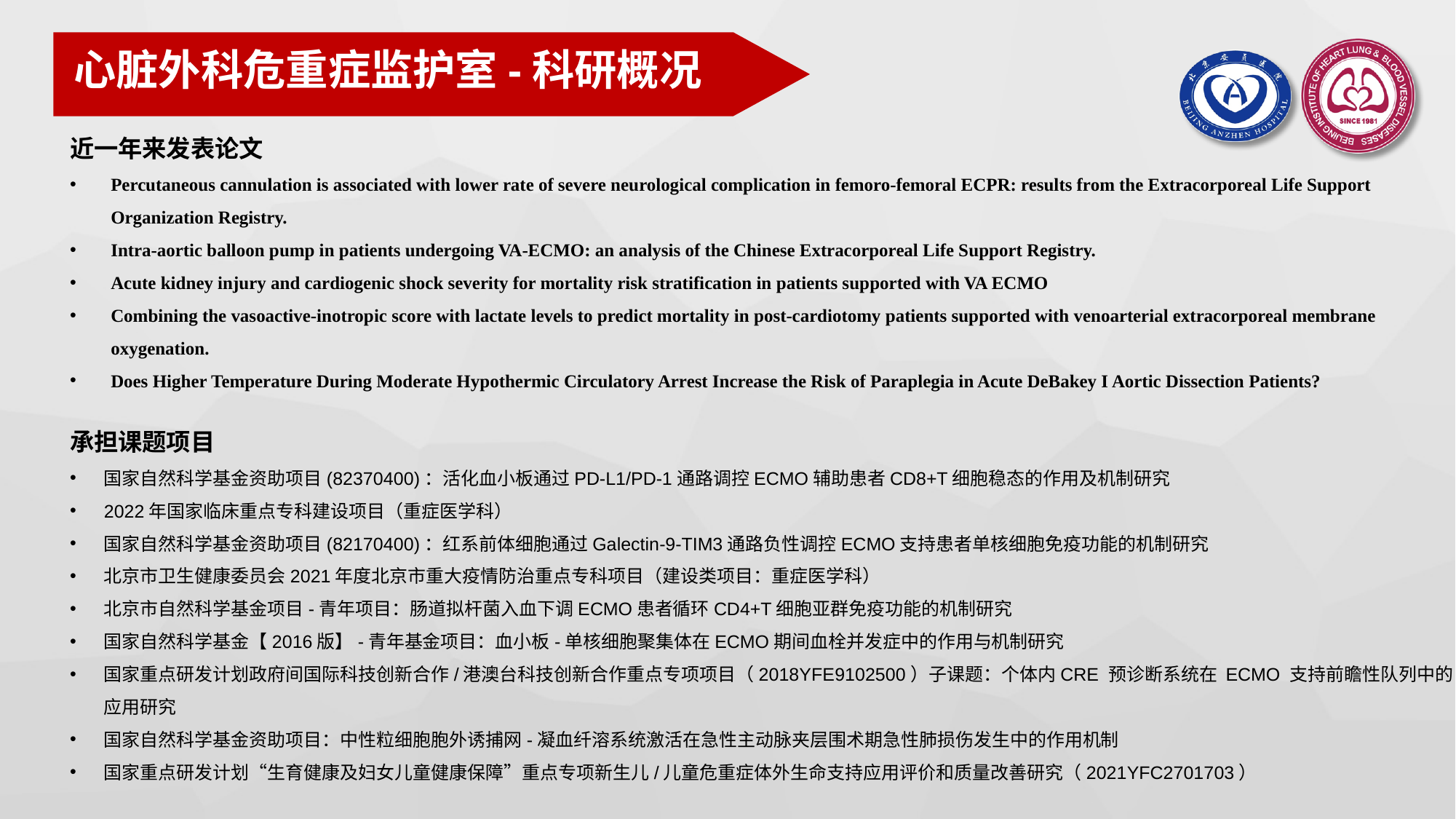

心脏外科危重症监护室-科研概况
近一年来发表论文
Percutaneous cannulation is associated with lower rate of severe neurological complication in femoro-femoral ECPR: results from the Extracorporeal Life Support Organization Registry.
Intra-aortic balloon pump in patients undergoing VA-ECMO: an analysis of the Chinese Extracorporeal Life Support Registry.
Acute kidney injury and cardiogenic shock severity for mortality risk stratification in patients supported with VA ECMO
Combining the vasoactive-inotropic score with lactate levels to predict mortality in post-cardiotomy patients supported with venoarterial extracorporeal membrane oxygenation.
Does Higher Temperature During Moderate Hypothermic Circulatory Arrest Increase the Risk of Paraplegia in Acute DeBakey I Aortic Dissection Patients?

承担课题项目
国家自然科学基金资助项目(82370400)：活化血小板通过PD-L1/PD-1通路调控ECMO辅助患者CD8+T细胞稳态的作用及机制研究
2022年国家临床重点专科建设项目（重症医学科）
国家自然科学基金资助项目(82170400)：红系前体细胞通过Galectin-9-TIM3通路负性调控ECMO支持患者单核细胞免疫功能的机制研究
北京市卫生健康委员会2021年度北京市重大疫情防治重点专科项目（建设类项目：重症医学科）
北京市自然科学基金项目-青年项目：肠道拟杆菌入血下调ECMO患者循环CD4+T细胞亚群免疫功能的机制研究
国家自然科学基金【2016版】-青年基金项目：血小板-单核细胞聚集体在ECMO期间血栓并发症中的作用与机制研究
国家重点研发计划政府间国际科技创新合作/港澳台科技创新合作重点专项项目（2018YFE9102500）子课题：个体内CRE 预诊断系统在 ECMO 支持前瞻性队列中的应用研究
国家自然科学基金资助项目：中性粒细胞胞外诱捕网-凝血纤溶系统激活在急性主动脉夹层围术期急性肺损伤发生中的作用机制
国家重点研发计划“生育健康及妇女儿童健康保障”重点专项新生儿/儿童危重症体外生命支持应用评价和质量改善研究（2021YFC2701703）